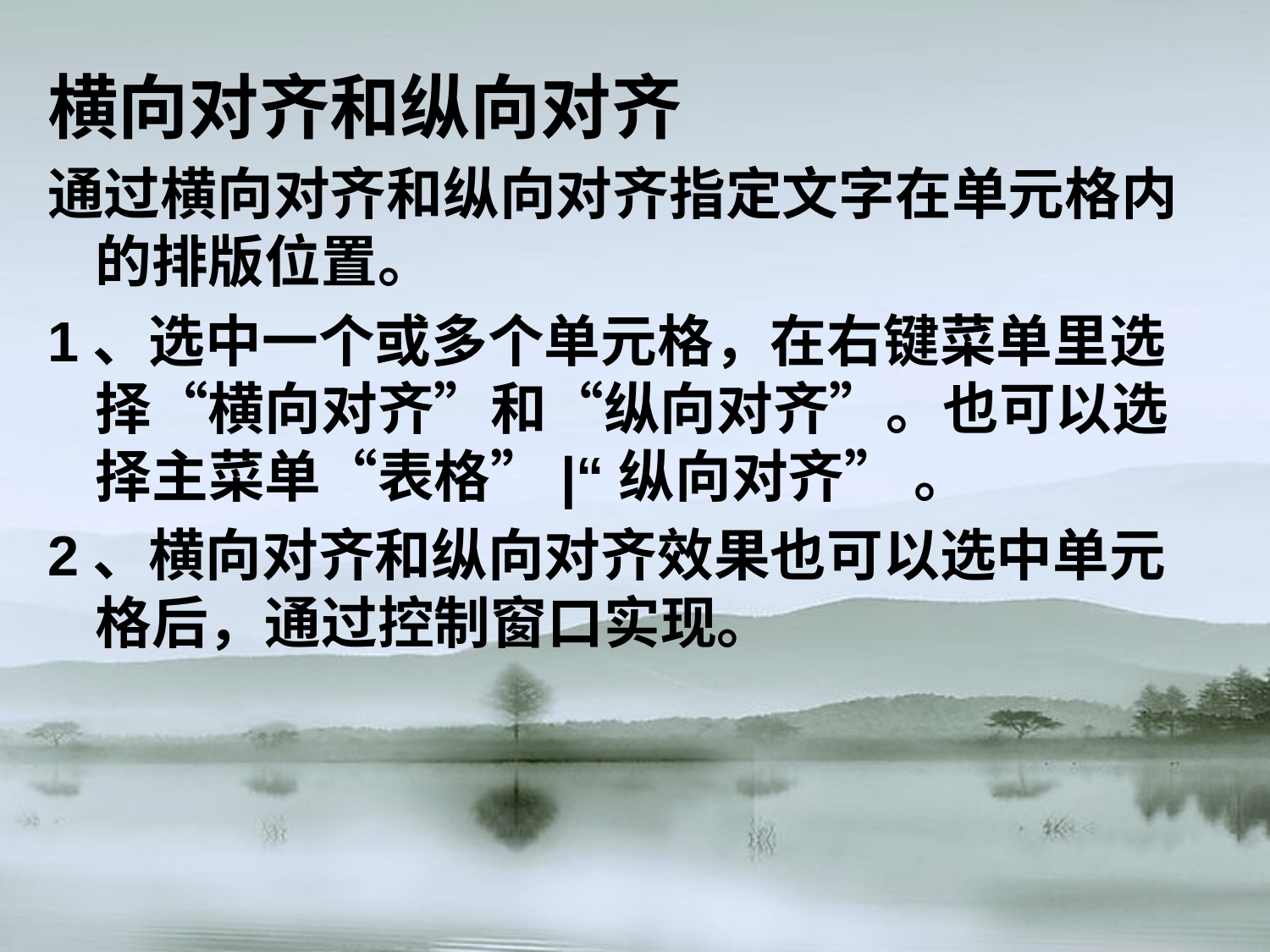

横向对齐和纵向对齐
通过横向对齐和纵向对齐指定文字在单元格内的排版位置。
1、选中一个或多个单元格，在右键菜单里选择“横向对齐”和“纵向对齐”。也可以选择主菜单“表格”|“纵向对齐” 。
2、横向对齐和纵向对齐效果也可以选中单元格后，通过控制窗口实现。